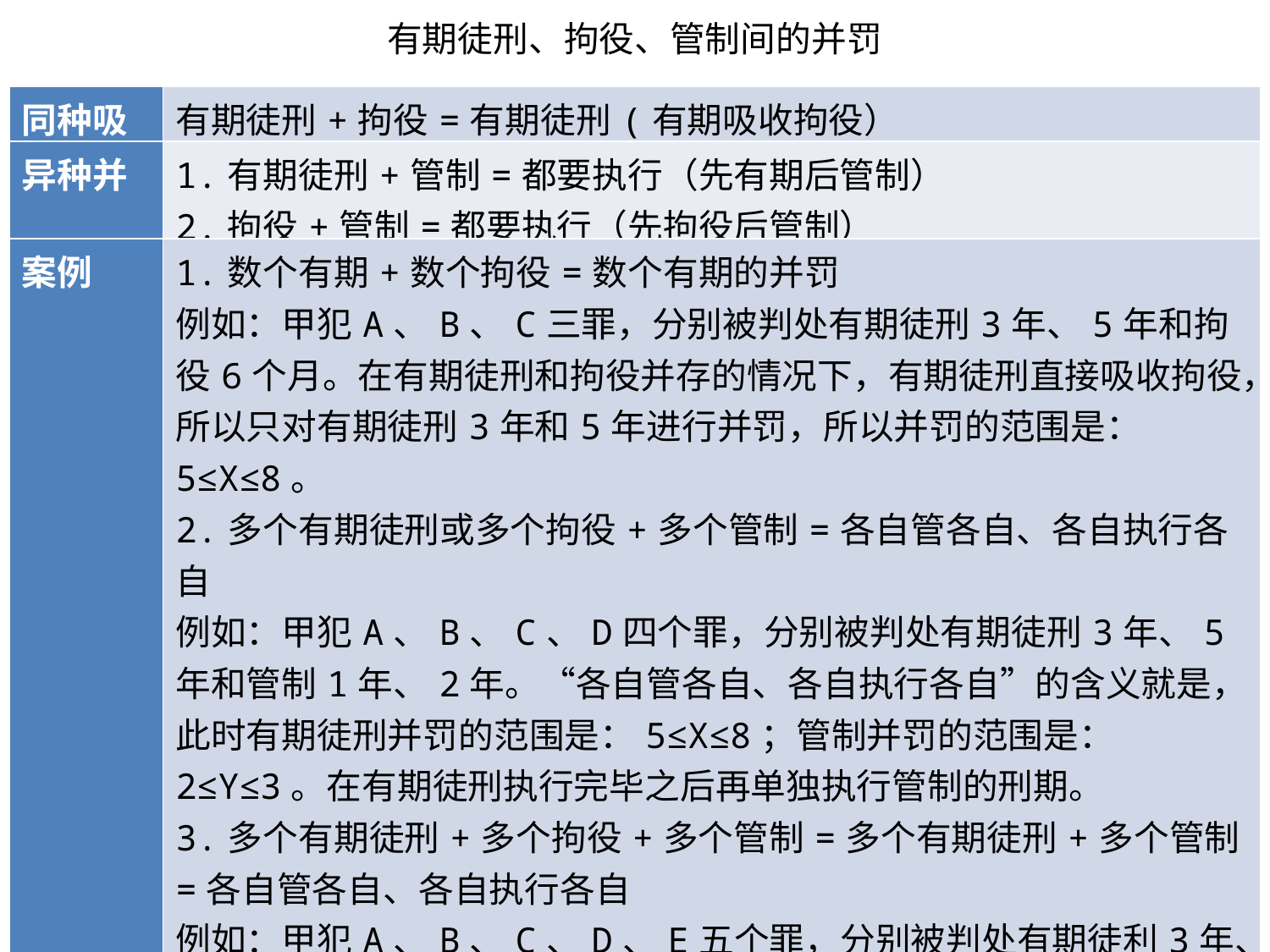

有期徒刑、拘役、管制间的并罚
| 同种吸 | 有期徒刑+拘役=有期徒刑(有期吸收拘役） |
| --- | --- |
| 异种并 | 1.有期徒刑+管制=都要执行（先有期后管制） 2.拘役+管制=都要执行（先拘役后管制） |
| 案例 | 1.数个有期+数个拘役=数个有期的并罚 例如：甲犯A、B、C三罪，分别被判处有期徒刑3年、5年和拘役6个月。在有期徒刑和拘役并存的情况下，有期徒刑直接吸收拘役，所以只对有期徒刑3年和5年进行并罚，所以并罚的范围是：5≤X≤8。 2.多个有期徒刑或多个拘役+多个管制=各自管各自、各自执行各自 例如：甲犯A、B、C、D四个罪，分别被判处有期徒刑3年、5年和管制1年、2年。“各自管各自、各自执行各自”的含义就是，此时有期徒刑并罚的范围是：5≤X≤8；管制并罚的范围是：2≤Y≤3。在有期徒刑执行完毕之后再单独执行管制的刑期。 3.多个有期徒刑+多个拘役+多个管制=多个有期徒刑+多个管制=各自管各自、各自执行各自 例如：甲犯A、B、C、D、E五个罪，分别被判处有期徒利3年、5年、拘役6个月、管制1年、2年。此时，拘役直接不用再执行，相当于没有发生过。“各自管各自各自执行各自”的含义就是，此时有期徒刑并罚的范围是：5≤X≤8；管制并罚的范围是：2≤Y≤3。在有期徒刑执行完毕之后再单独执行管制的刑期。 |